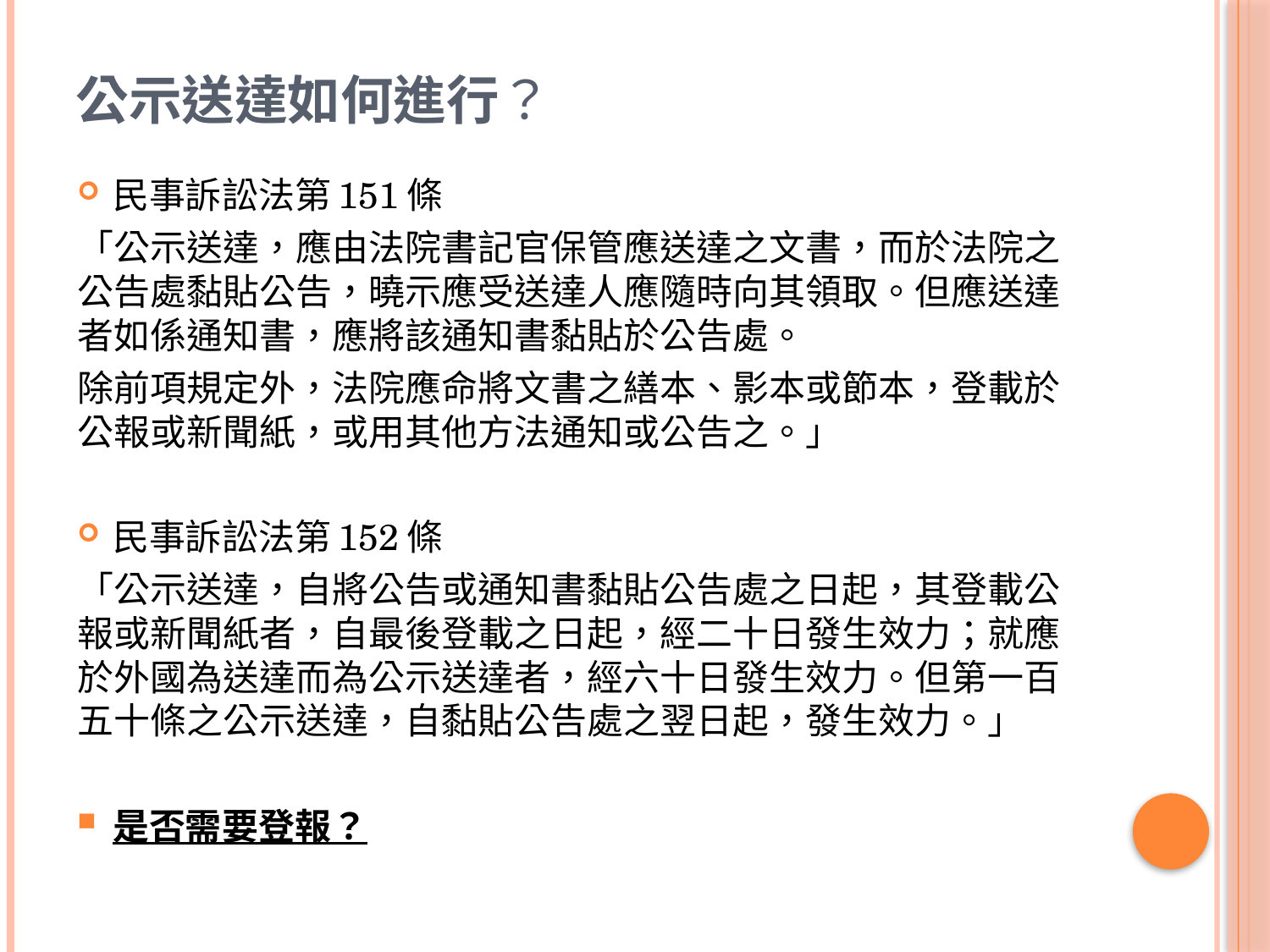

# 公示送達如何進行？
民事訴訟法第151條
「公示送達，應由法院書記官保管應送達之文書，而於法院之公告處黏貼公告，曉示應受送達人應隨時向其領取。但應送達者如係通知書，應將該通知書黏貼於公告處。
除前項規定外，法院應命將文書之繕本、影本或節本，登載於公報或新聞紙，或用其他方法通知或公告之。」

民事訴訟法第152條
「公示送達，自將公告或通知書黏貼公告處之日起，其登載公報或新聞紙者，自最後登載之日起，經二十日發生效力；就應於外國為送達而為公示送達者，經六十日發生效力。但第一百五十條之公示送達，自黏貼公告處之翌日起，發生效力。」

是否需要登報？